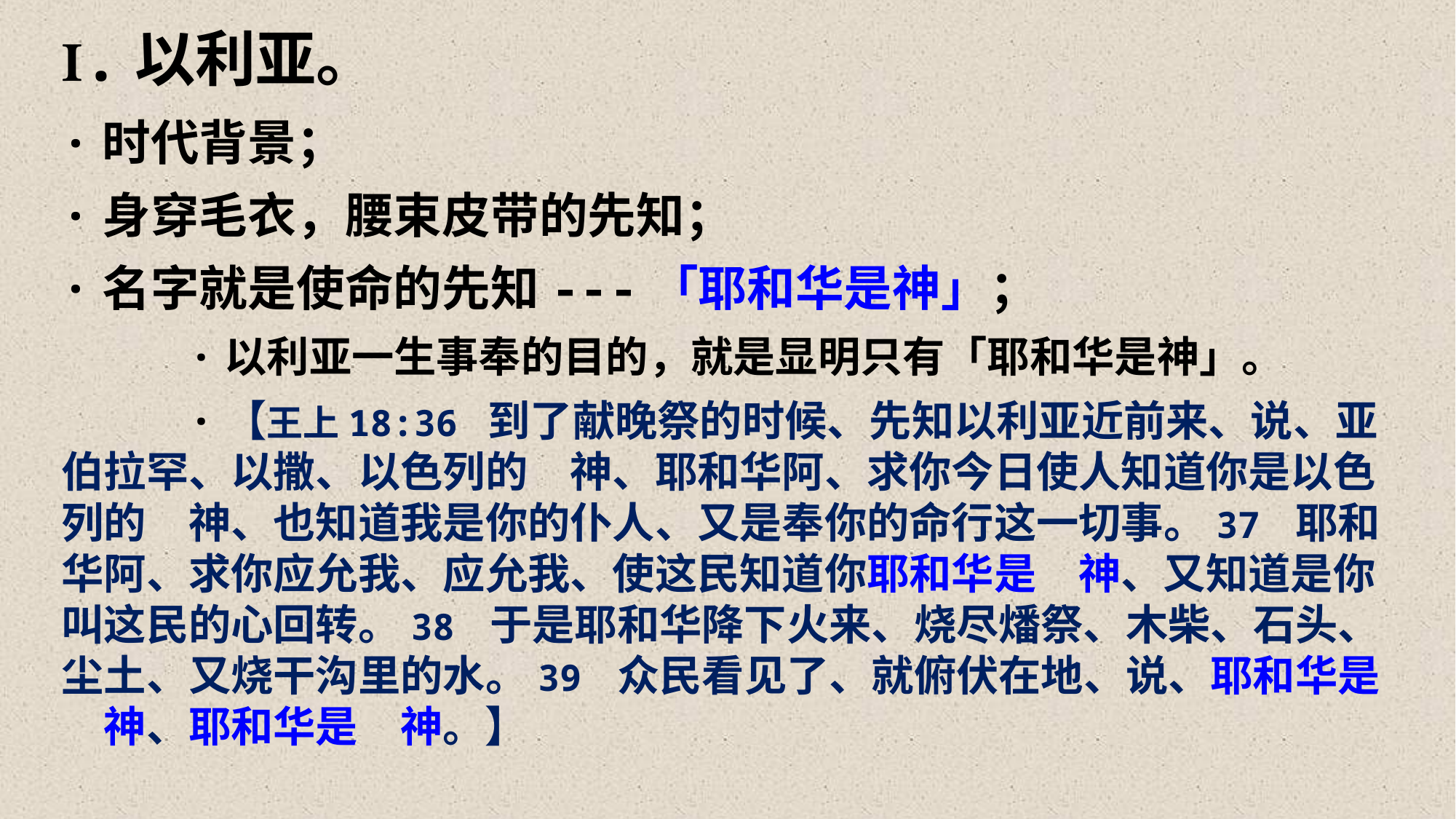

Ⅰ.以利亚。
·时代背景；
·身穿毛衣，腰束皮带的先知；
·名字就是使命的先知---「耶和华是神」；
     ·以利亚一生事奉的目的，就是显明只有「耶和华是神」。
     ·【王上18:36 到了献晚祭的时候、先知以利亚近前来、说、亚伯拉罕、以撒、以色列的　神、耶和华阿、求你今日使人知道你是以色列的　神、也知道我是你的仆人、又是奉你的命行这一切事。37 耶和华阿、求你应允我、应允我、使这民知道你耶和华是　神、又知道是你叫这民的心回转。38 于是耶和华降下火来、烧尽燔祭、木柴、石头、尘土、又烧干沟里的水。39 众民看见了、就俯伏在地、说、耶和华是　神、耶和华是　神。】